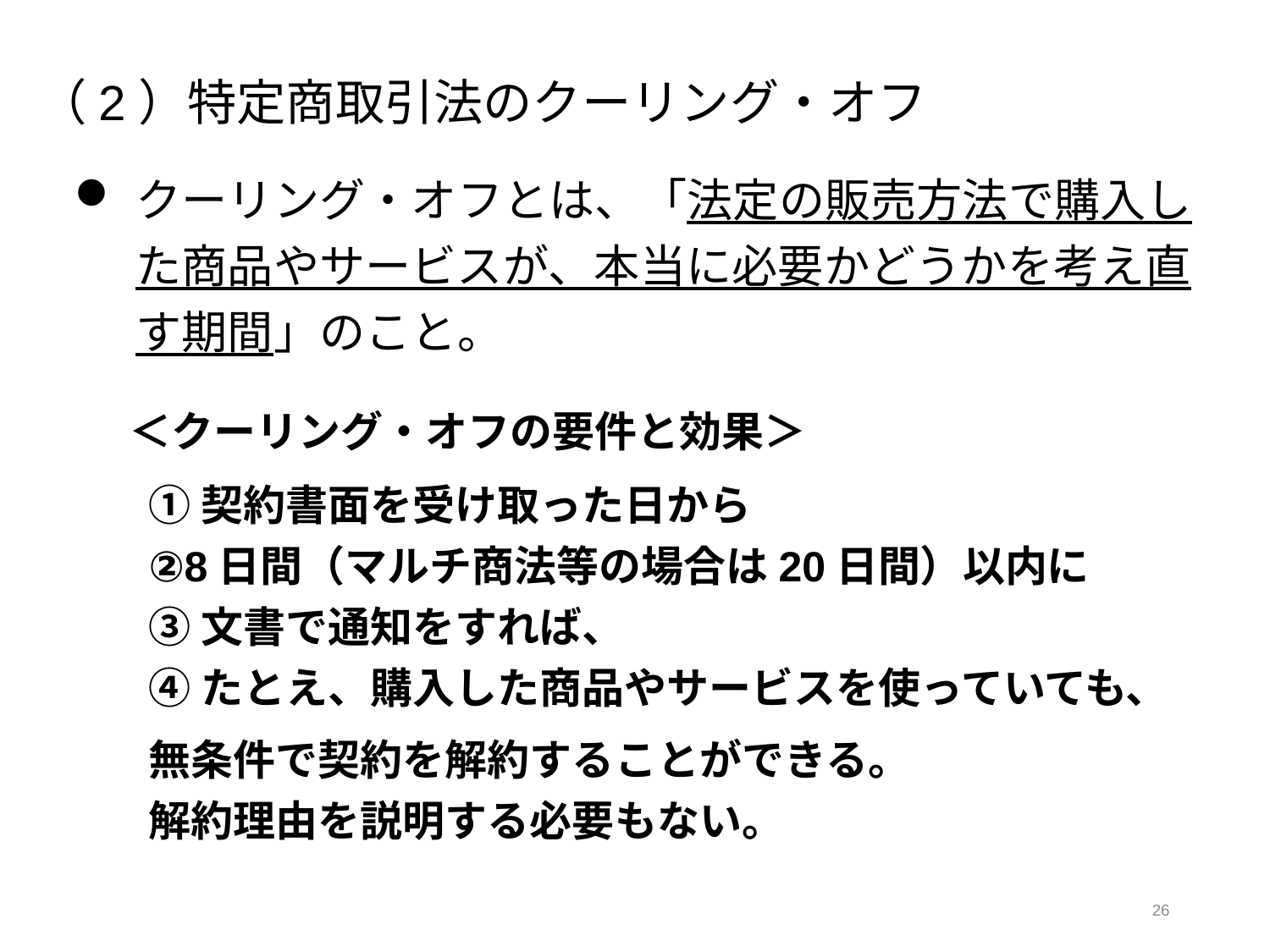

（2）特定商取引法のクーリング・オフ
クーリング・オフとは、「法定の販売方法で購入した商品やサービスが、本当に必要かどうかを考え直す期間」のこと。
　＜クーリング・オフの要件と効果＞
①契約書面を受け取った日から
②8日間（マルチ商法等の場合は20日間）以内に
③文書で通知をすれば、
④たとえ、購入した商品やサービスを使っていても、
無条件で契約を解約することができる。
解約理由を説明する必要もない。

26